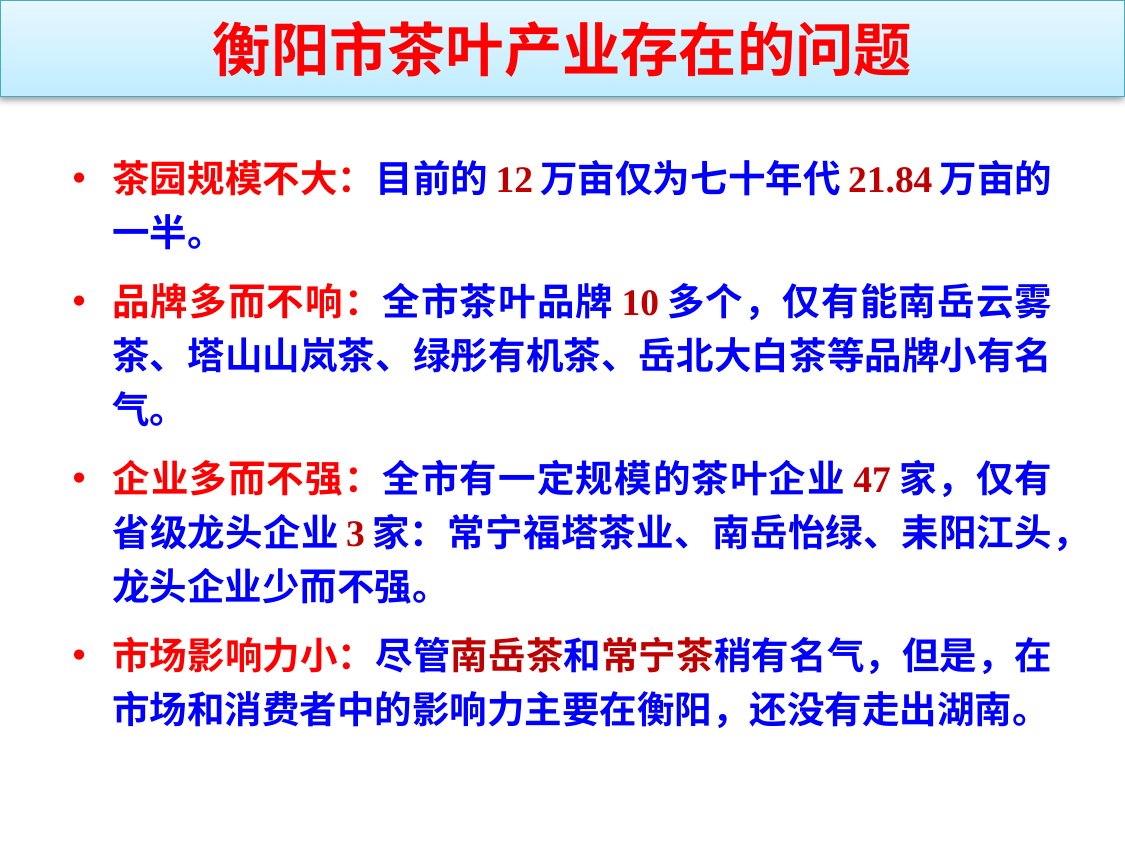

# 衡阳市茶叶产业存在的问题
茶园规模不大：目前的12万亩仅为七十年代21.84万亩的一半。
品牌多而不响：全市茶叶品牌10多个，仅有能南岳云雾茶、塔山山岚茶、绿彤有机茶、岳北大白茶等品牌小有名气。
企业多而不强：全市有一定规模的茶叶企业47家，仅有省级龙头企业3家：常宁福塔茶业、南岳怡绿、耒阳江头，龙头企业少而不强。
市场影响力小：尽管南岳茶和常宁茶稍有名气，但是，在市场和消费者中的影响力主要在衡阳，还没有走出湖南。